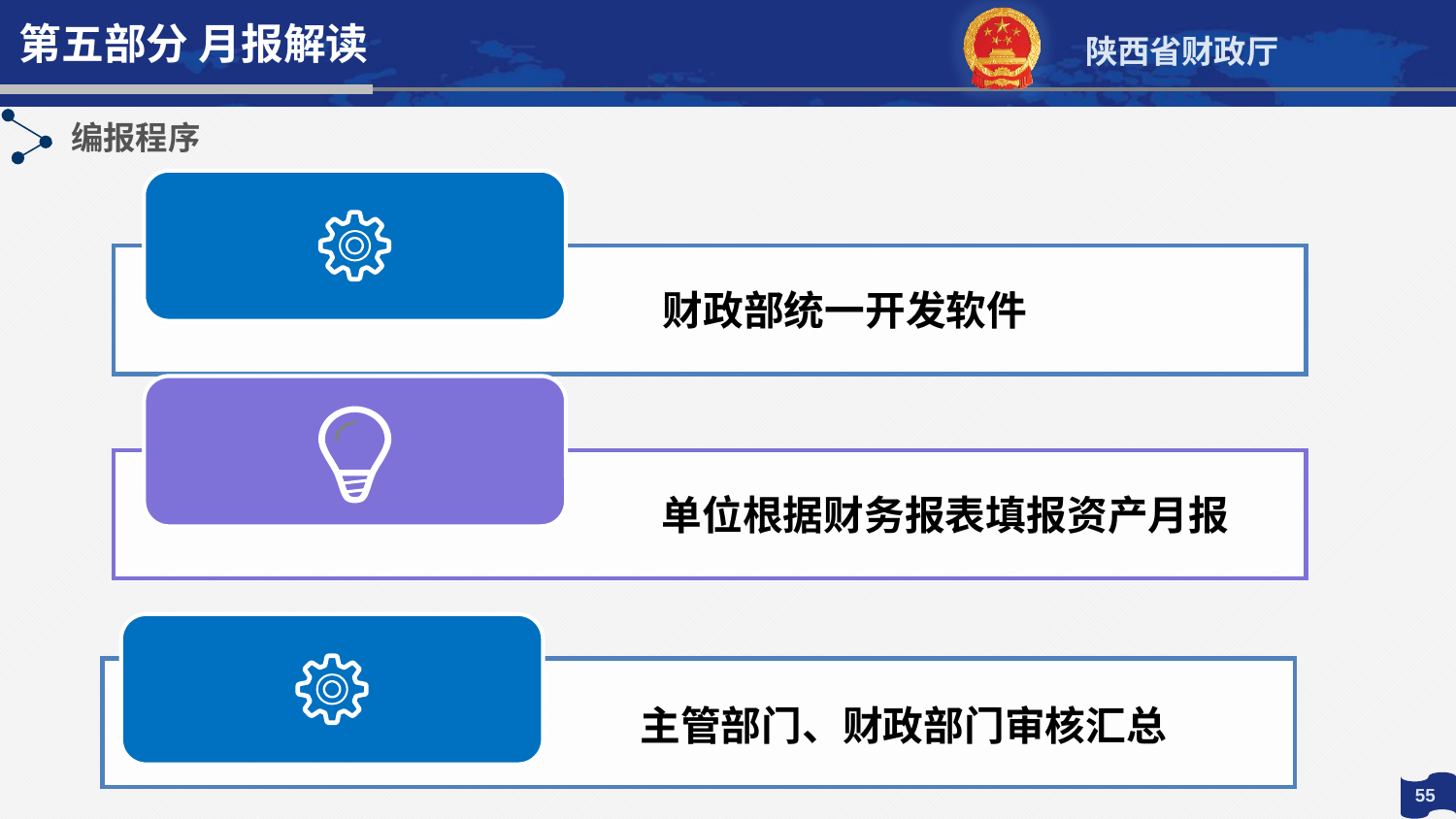

第五部分 月报解读
编报程序

财政部统一开发软件

单位根据财务报表填报资产月报

主管部门、财政部门审核汇总